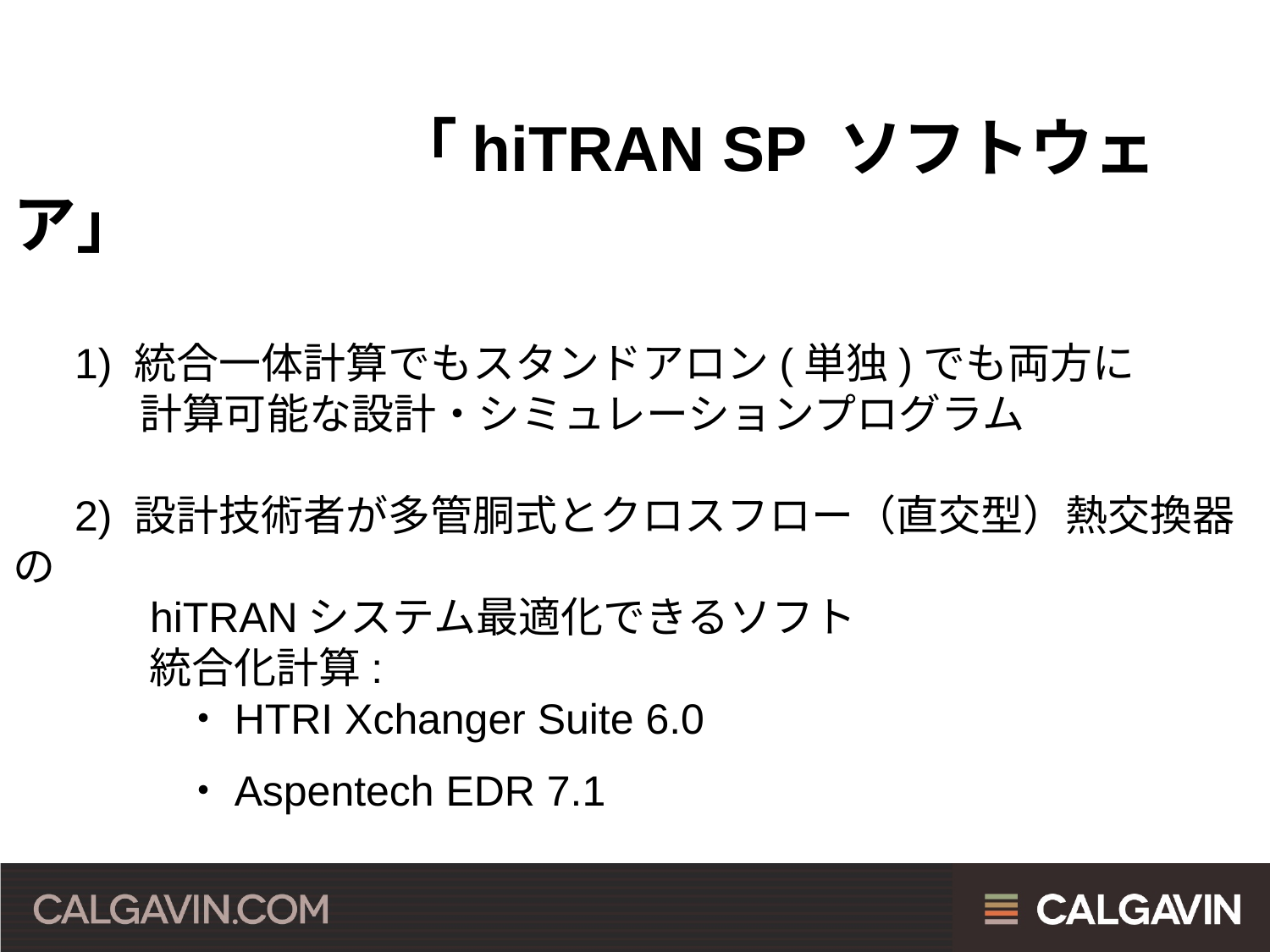

# 「hiTRAN SP ソフトウェア」 　1) 統合一体計算でもスタンドアロン(単独)でも両方に 　　　計算可能な設計・シミュレーションプログラム 　 2) 設計技術者が多管胴式とクロスフロー（直交型）熱交換器の 　　　hiTRANシステム最適化できるソフト 　　　統合化計算: 　　　　・HTRI Xchanger Suite 6.0 　　　　・Aspentech EDR 7.1